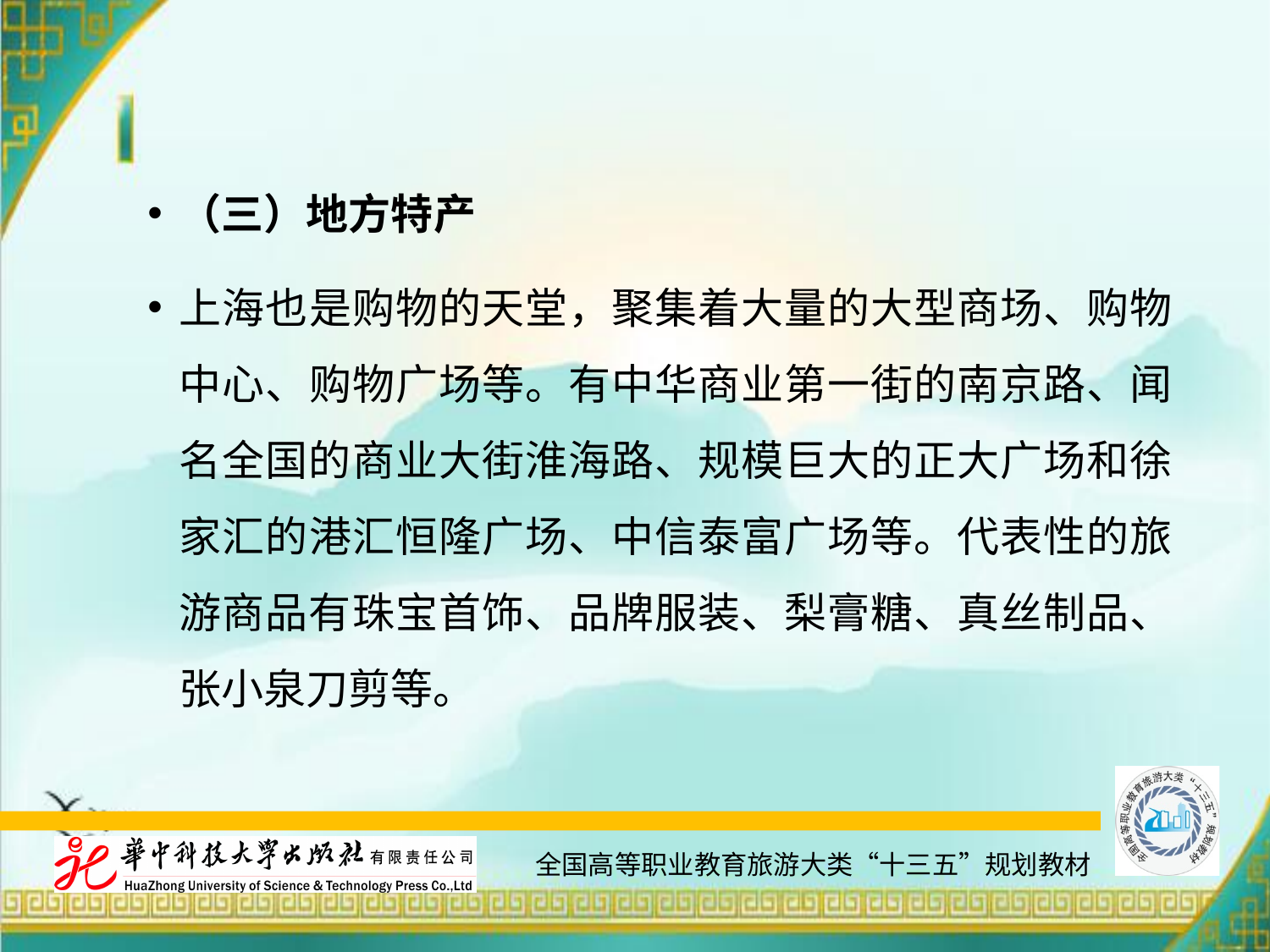

#
（三）地方特产
上海也是购物的天堂，聚集着大量的大型商场、购物中心、购物广场等。有中华商业第一街的南京路、闻名全国的商业大街淮海路、规模巨大的正大广场和徐家汇的港汇恒隆广场、中信泰富广场等。代表性的旅游商品有珠宝首饰、品牌服装、梨膏糖、真丝制品、张小泉刀剪等。